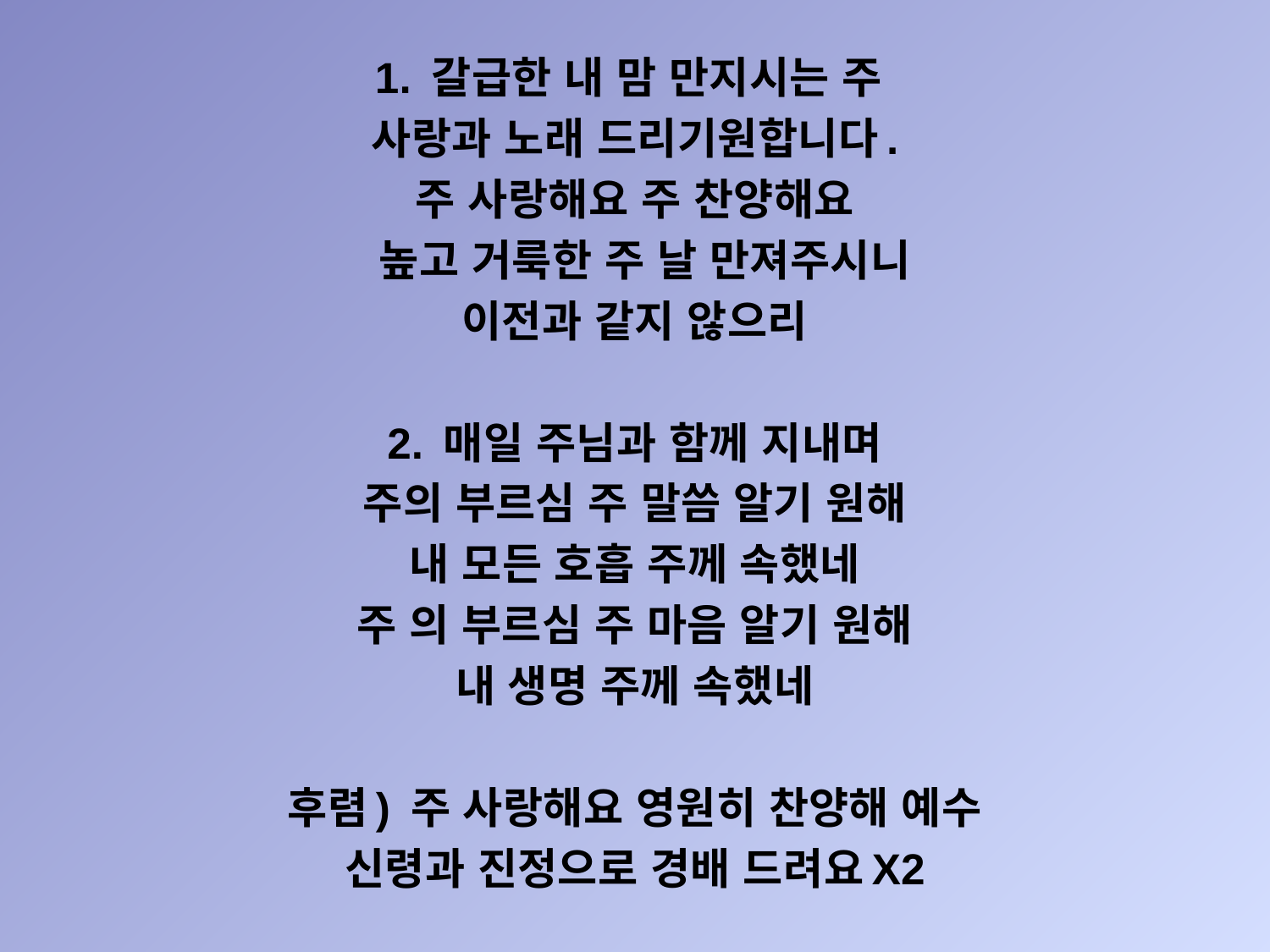

1. 갈급한 내 맘 만지시는 주
사랑과 노래 드리기원합니다.
주 사랑해요 주 찬양해요
 높고 거룩한 주 날 만져주시니
이전과 같지 않으리

2. 매일 주님과 함께 지내며
주의 부르심 주 말씀 알기 원해
내 모든 호흡 주께 속했네
주 의 부르심 주 마음 알기 원해
내 생명 주께 속했네

후렴) 주 사랑해요 영원히 찬양해 예수
신령과 진정으로 경배 드려요X2